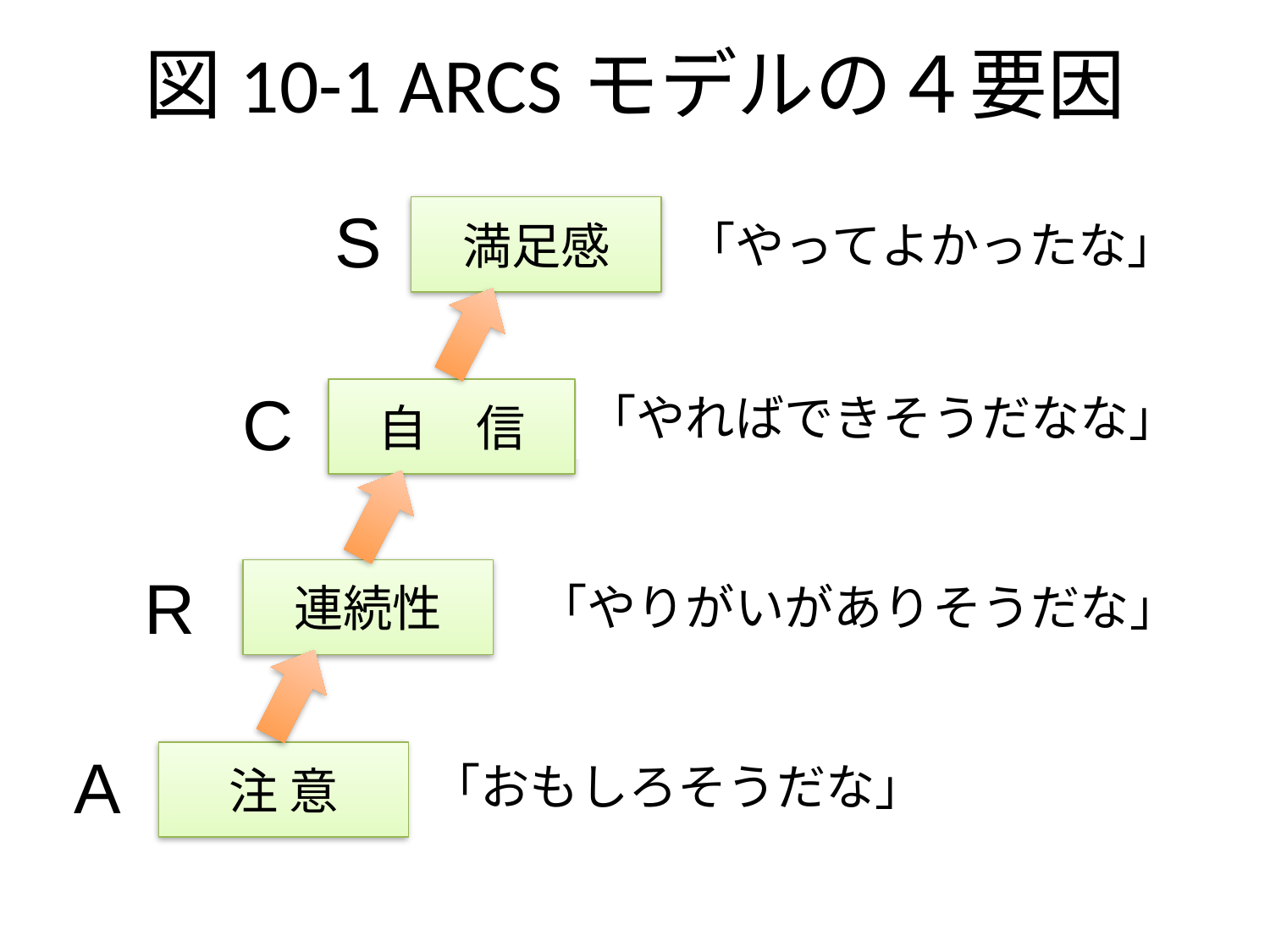

# 図10-1 ARCSモデルの４要因
S
満足感
「やってよかったな」

「やればできそうだなな」
C
自　信

連続性
R
「やりがいがありそうだな」

A
注 意
「おもしろそうだな」